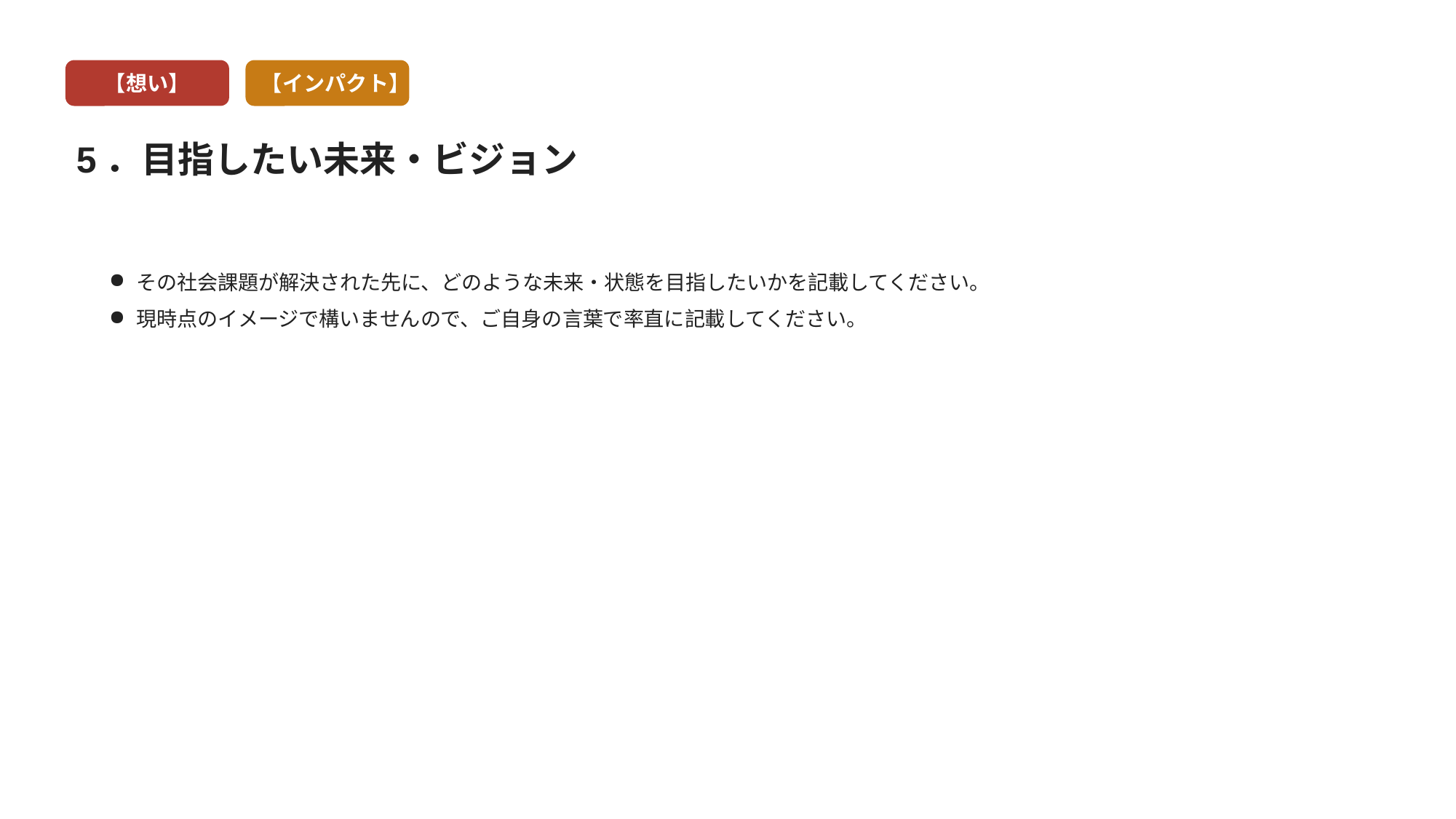

【想い】

【インパクト】
5．目指したい未来・ビジョン
その社会課題が解決された先に、どのような未来・状態を目指したいかを記載してください。
現時点のイメージで構いませんので、ご自身の言葉で率直に記載してください。